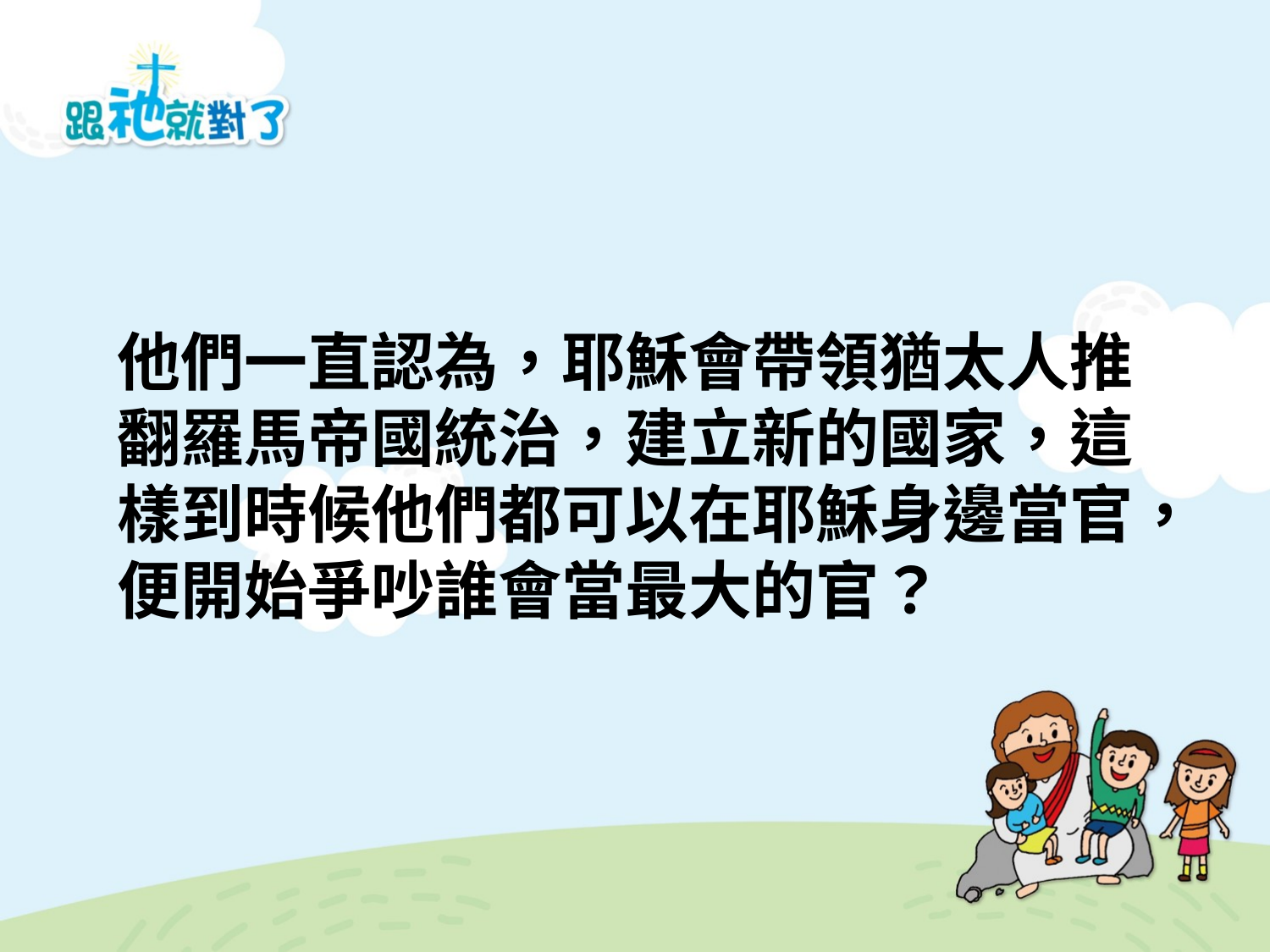

他們一直認為，耶穌會帶領猶太人推翻羅馬帝國統治，建立新的國家，這樣到時候他們都可以在耶穌身邊當官，便開始爭吵誰會當最大的官？